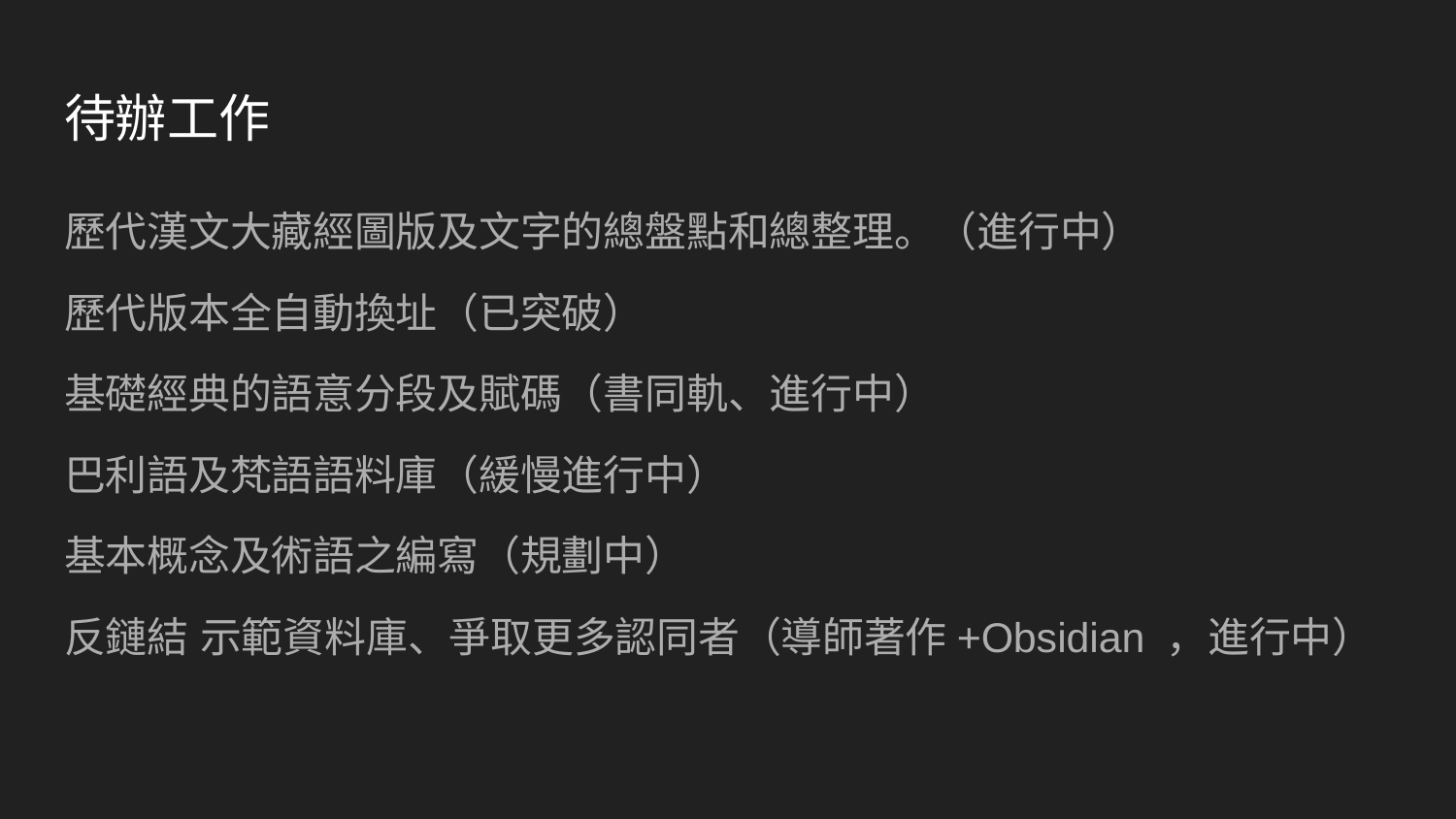

# 待辦工作
歷代漢文大藏經圖版及文字的總盤點和總整理。（進行中）
歷代版本全自動換址（已突破）
基礎經典的語意分段及賦碼（書同軌、進行中）
巴利語及梵語語料庫（緩慢進行中）
基本概念及術語之編寫（規劃中）
反鏈結 示範資料庫、爭取更多認同者（導師著作+Obsidian ，進行中）